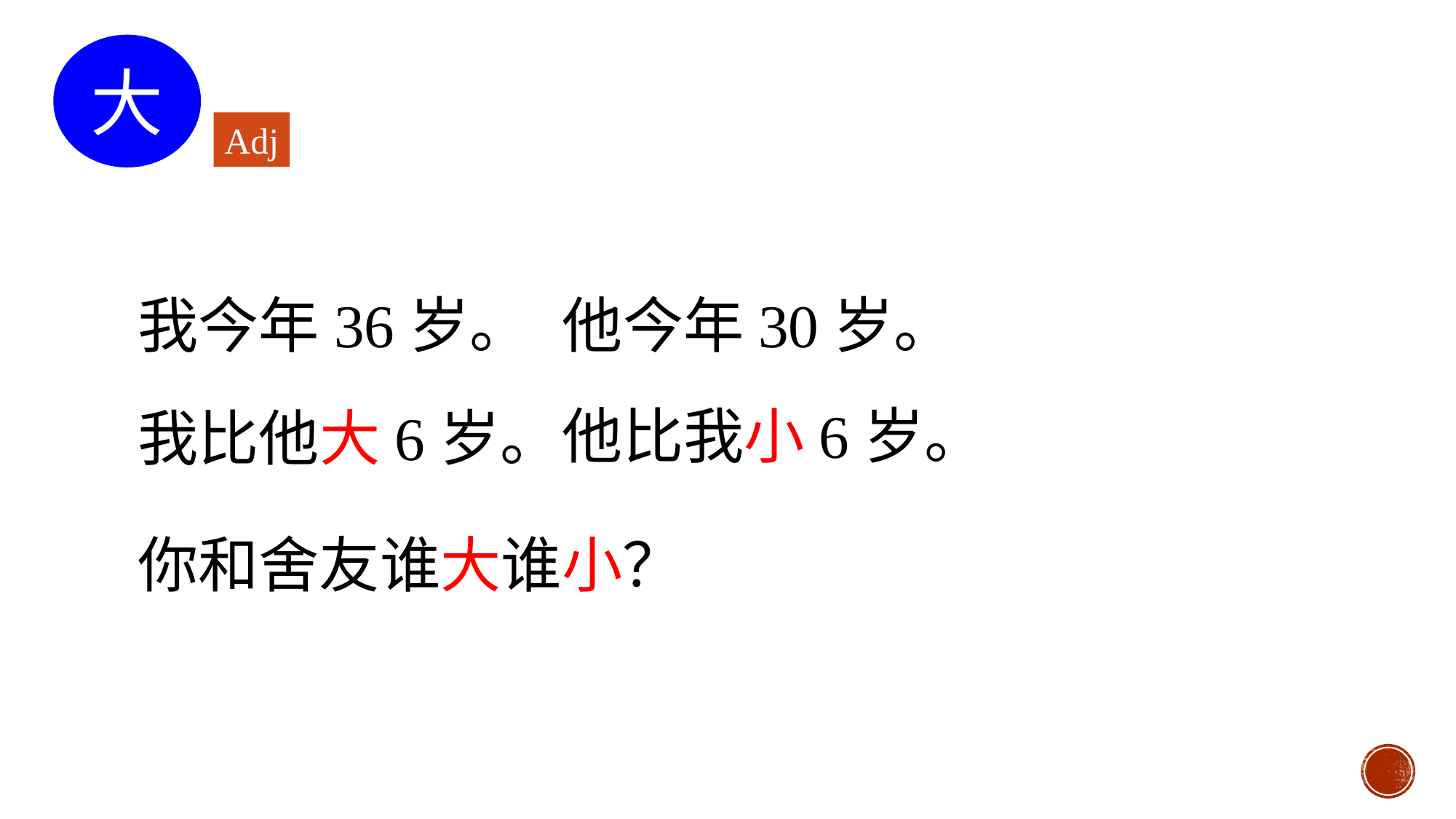

大
Adj
我今年36岁。
他今年30岁。
他比我小6岁。
我比他大6岁。
你和舍友谁大谁小？